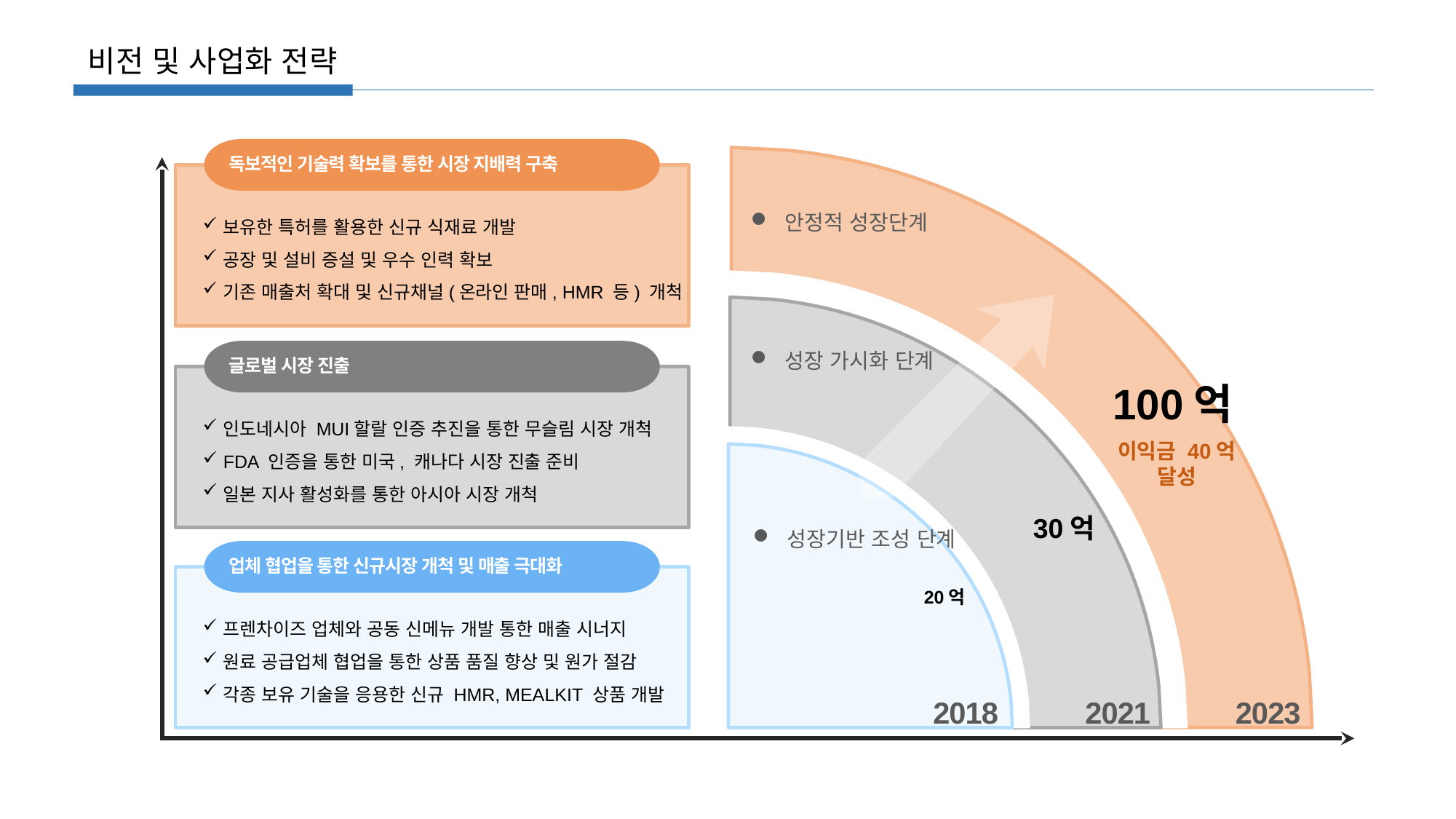

비전 및 사업화 전략

독보적인 기술력 확보를 통한 시장 지배력 구축

보유한 특허를 활용한 신규 식재료 개발
공장 및 설비 증설 및 우수 인력 확보
기존 매출처 확대 및 신규채널(온라인 판매, HMR 등) 개척
안정적 성장단계

성장 가시화 단계
글로벌 시장 진출

100억
인도네시아 MUI할랄 인증 추진을 통한 무슬림 시장 개척
FDA 인증을 통한 미국, 캐나다 시장 진출 준비
일본 지사 활성화를 통한 아시아 시장 개척

이익금 40억
달성

30억
성장기반 조성 단계

업체 협업을 통한 신규시장 개척 및 매출 극대화

20억
프렌차이즈 업체와 공동 신메뉴 개발 통한 매출 시너지
원료 공급업체 협업을 통한 상품 품질 향상 및 원가 절감
각종 보유 기술을 응용한 신규 HMR, MEALKIT 상품 개발
2018
2021
2023